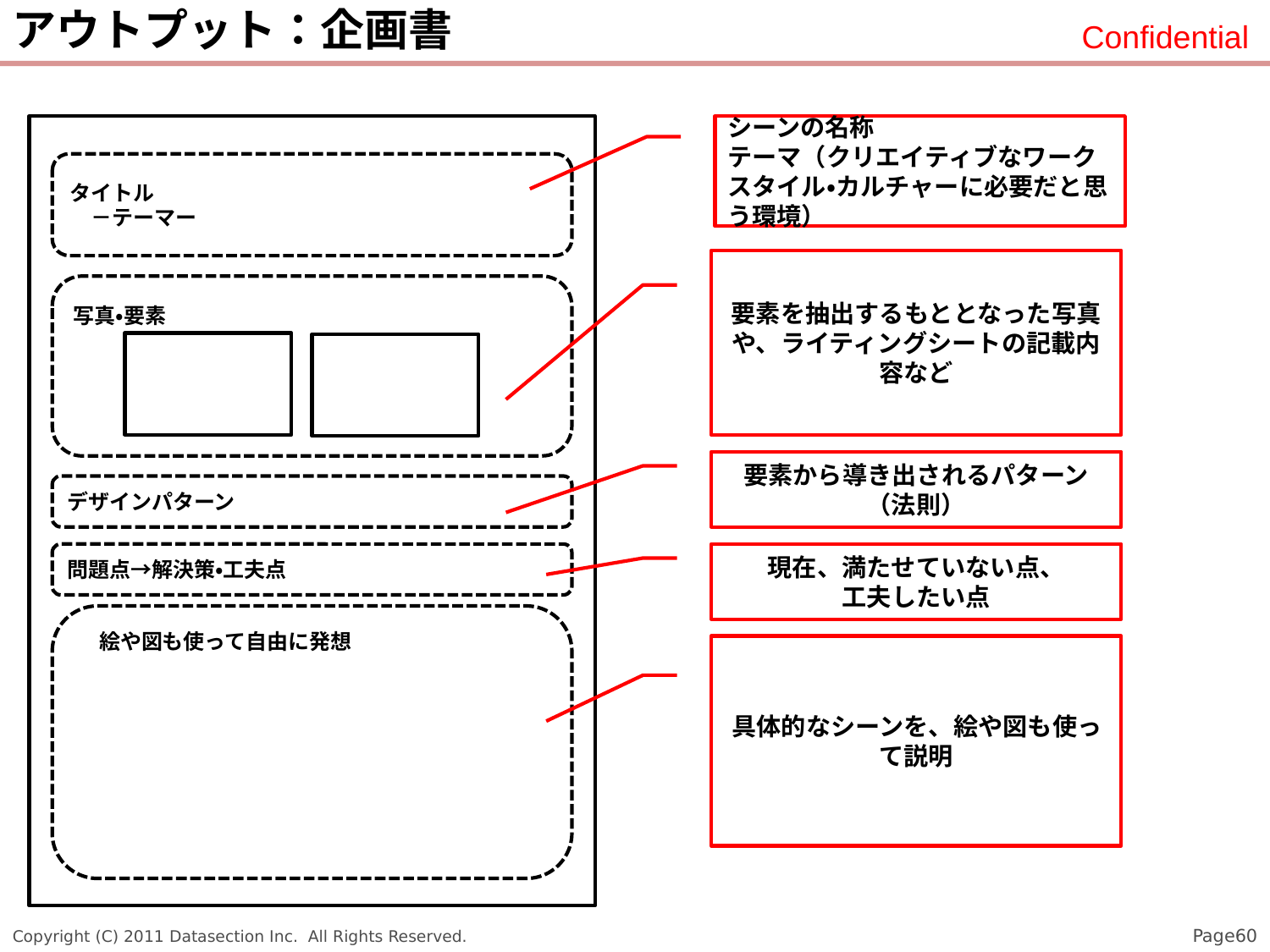

アウトプット：企画書

シーンの名称
テーマ（クリエイティブなワークスタイル・カルチャーに必要だと思う環境）
タイトル
　－テーマー
要素を抽出するもととなった写真や、ライティングシートの記載内容など
写真・要素

要素から導き出されるパターン
（法則）
デザインパターン
問題点→解決策・工夫点
現在、満たせていない点、
工夫したい点
　絵や図も使って自由に発想

具体的なシーンを、絵や図も使って説明